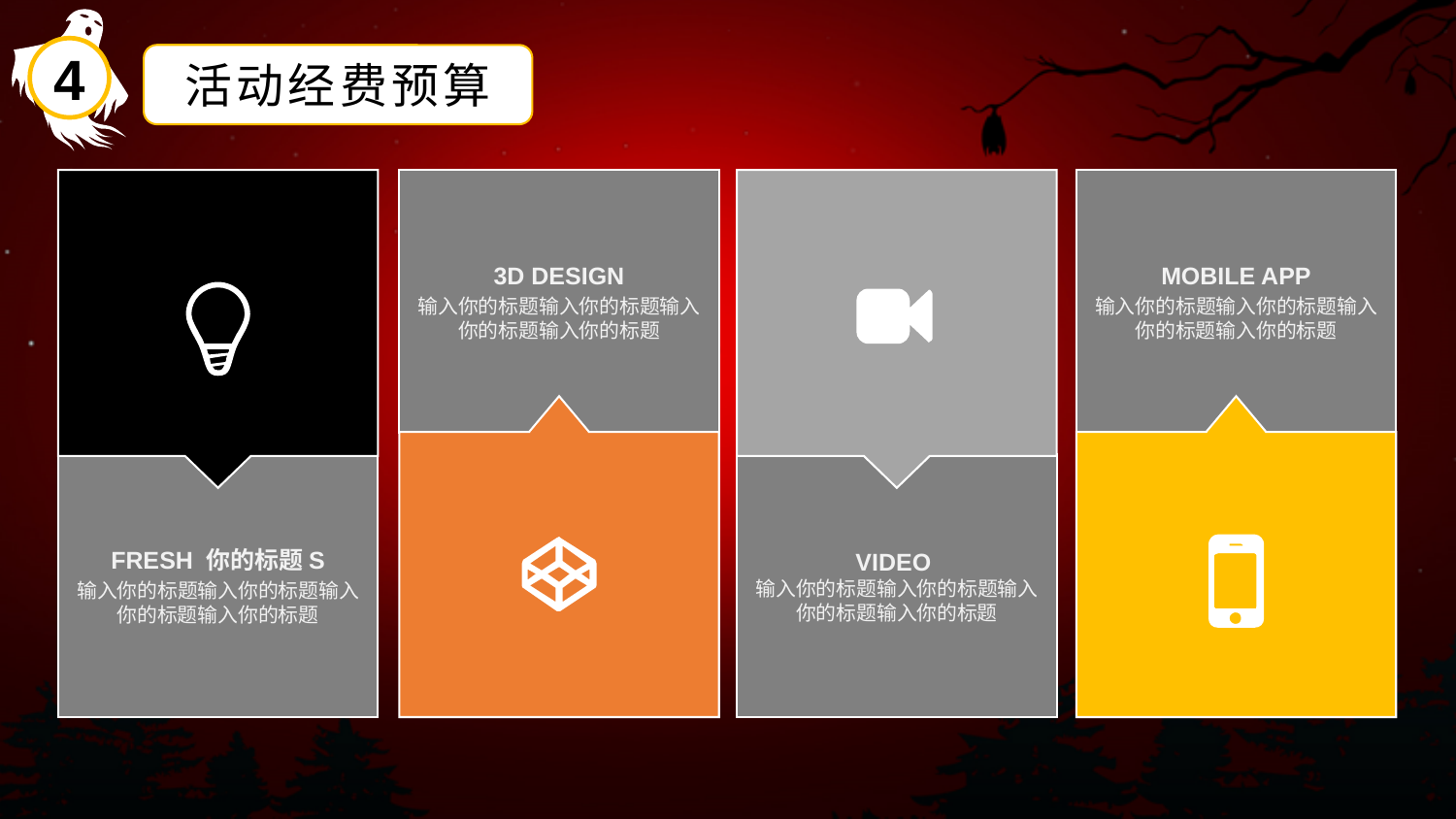

4
活动经费预算

3D DESIGN
输入你的标题输入你的标题输入你的标题输入你的标题
MOBILE APP
输入你的标题输入你的标题输入你的标题输入你的标题

FRESH 你的标题S
输入你的标题输入你的标题输入你的标题输入你的标题
VIDEO
输入你的标题输入你的标题输入你的标题输入你的标题